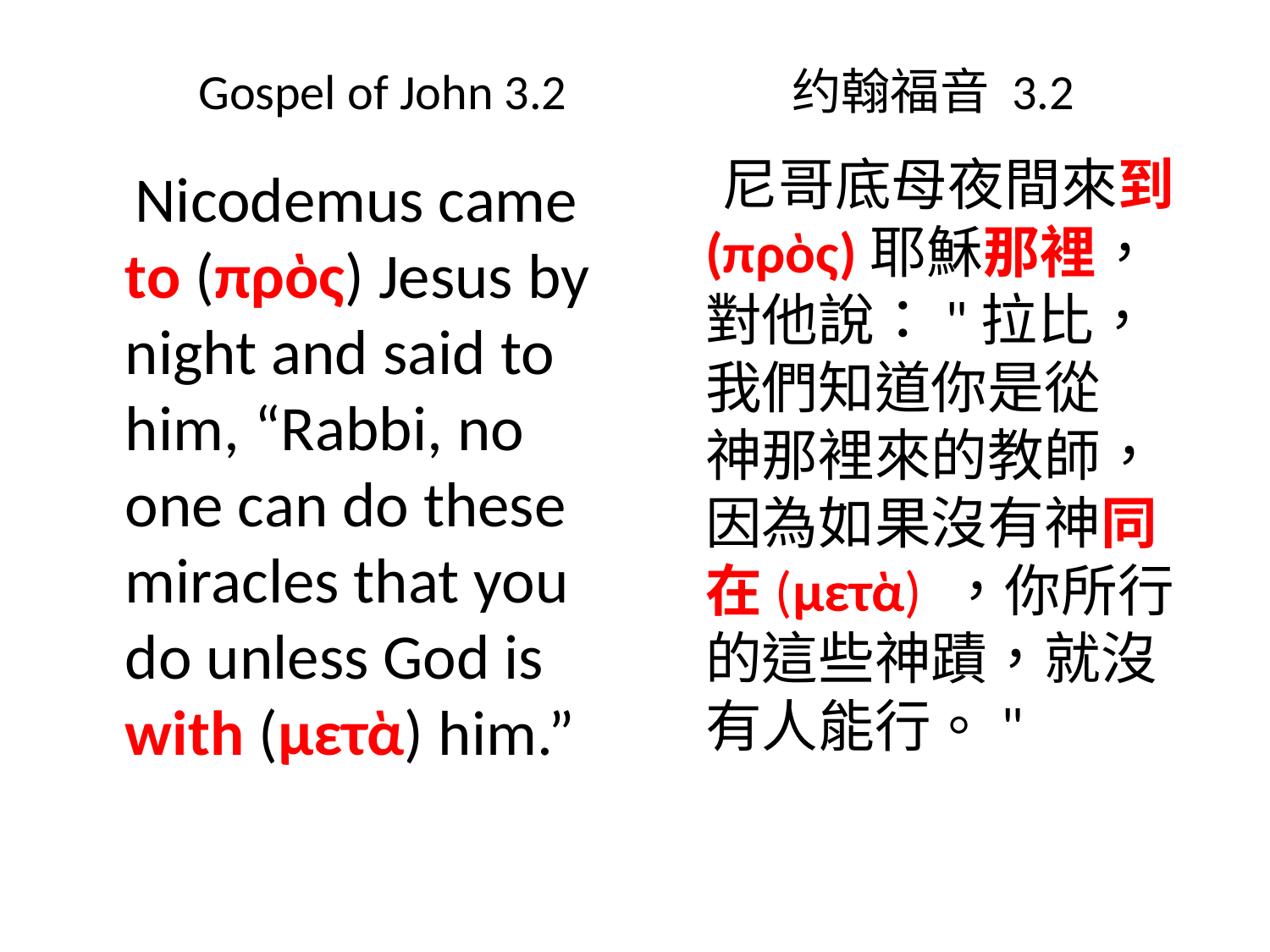

# Gospel of John 3.2                   约翰福音 3.2
    尼哥底母夜間來到(πρὸς)耶穌那裡，對他說："拉比，我們知道你是從　神那裡來的教師，因為如果沒有神同在(μετὰ) ，你所行的這些神蹟，就沒有人能行。"

    Nicodemus came to (πρὸς) Jesus by night and said to him, “Rabbi, no one can do these miracles that you do unless God is with (μετὰ) him.”